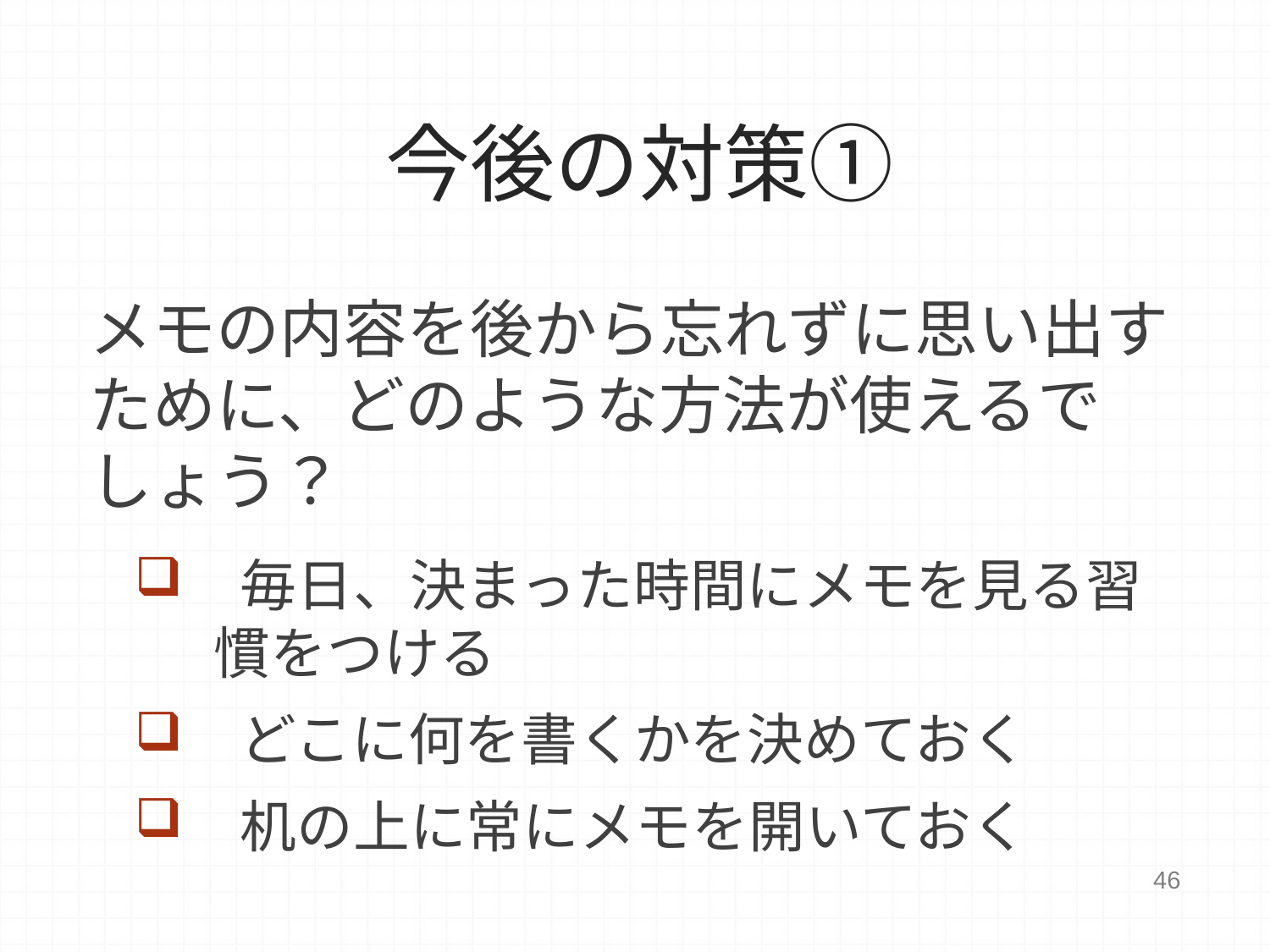

# 今後の対策①
メモの内容を後から忘れずに思い出すために、どのような方法が使えるでしょう？
 毎日、決まった時間にメモを見る習慣をつける
 どこに何を書くかを決めておく
 机の上に常にメモを開いておく

46